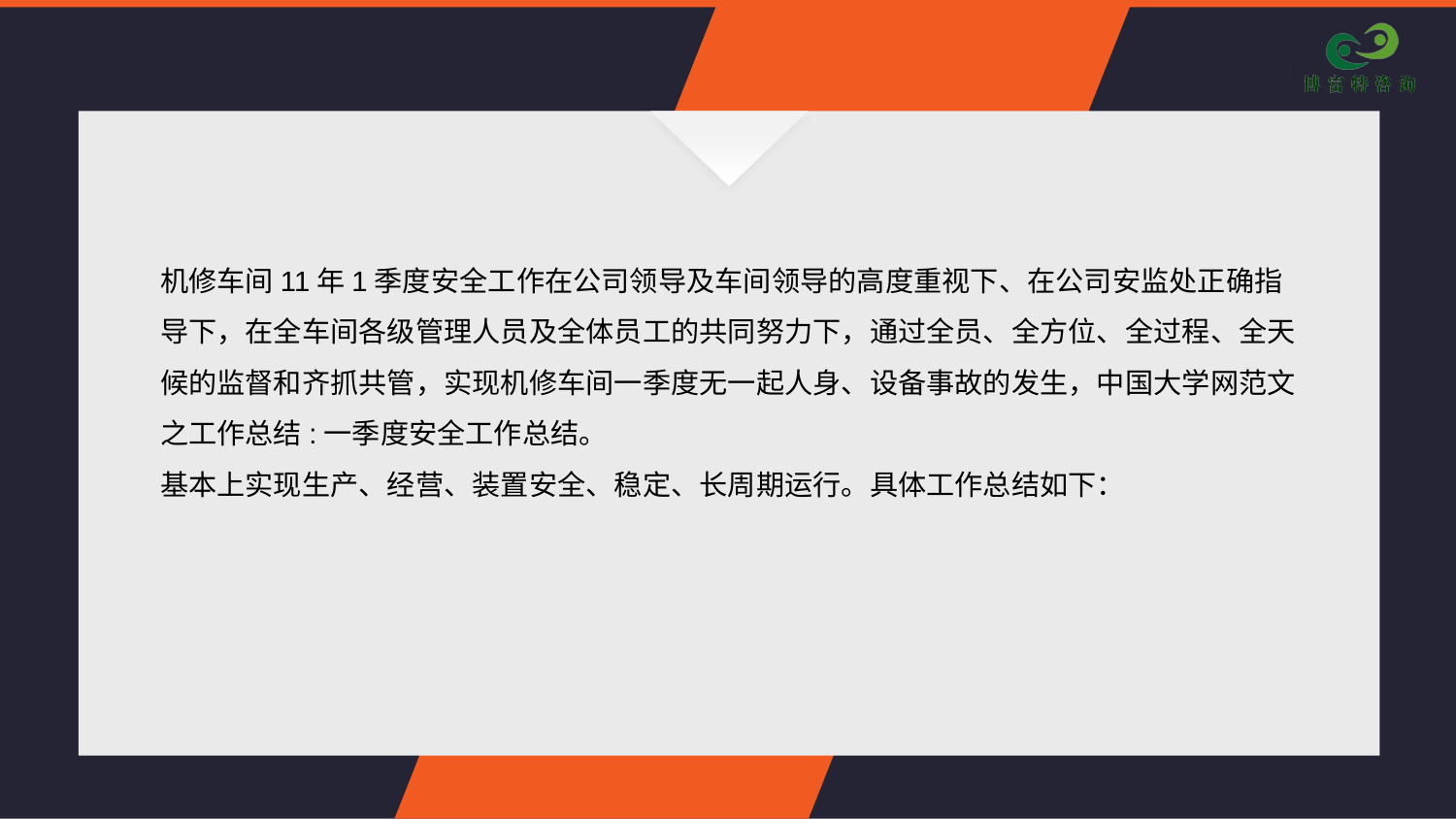

机修车间11年1季度安全工作在公司领导及车间领导的高度重视下、在公司安监处正确指导下，在全车间各级管理人员及全体员工的共同努力下，通过全员、全方位、全过程、全天候的监督和齐抓共管，实现机修车间一季度无一起人身、设备事故的发生，中国大学网范文之工作总结:一季度安全工作总结。
基本上实现生产、经营、装置安全、稳定、长周期运行。具体工作总结如下：